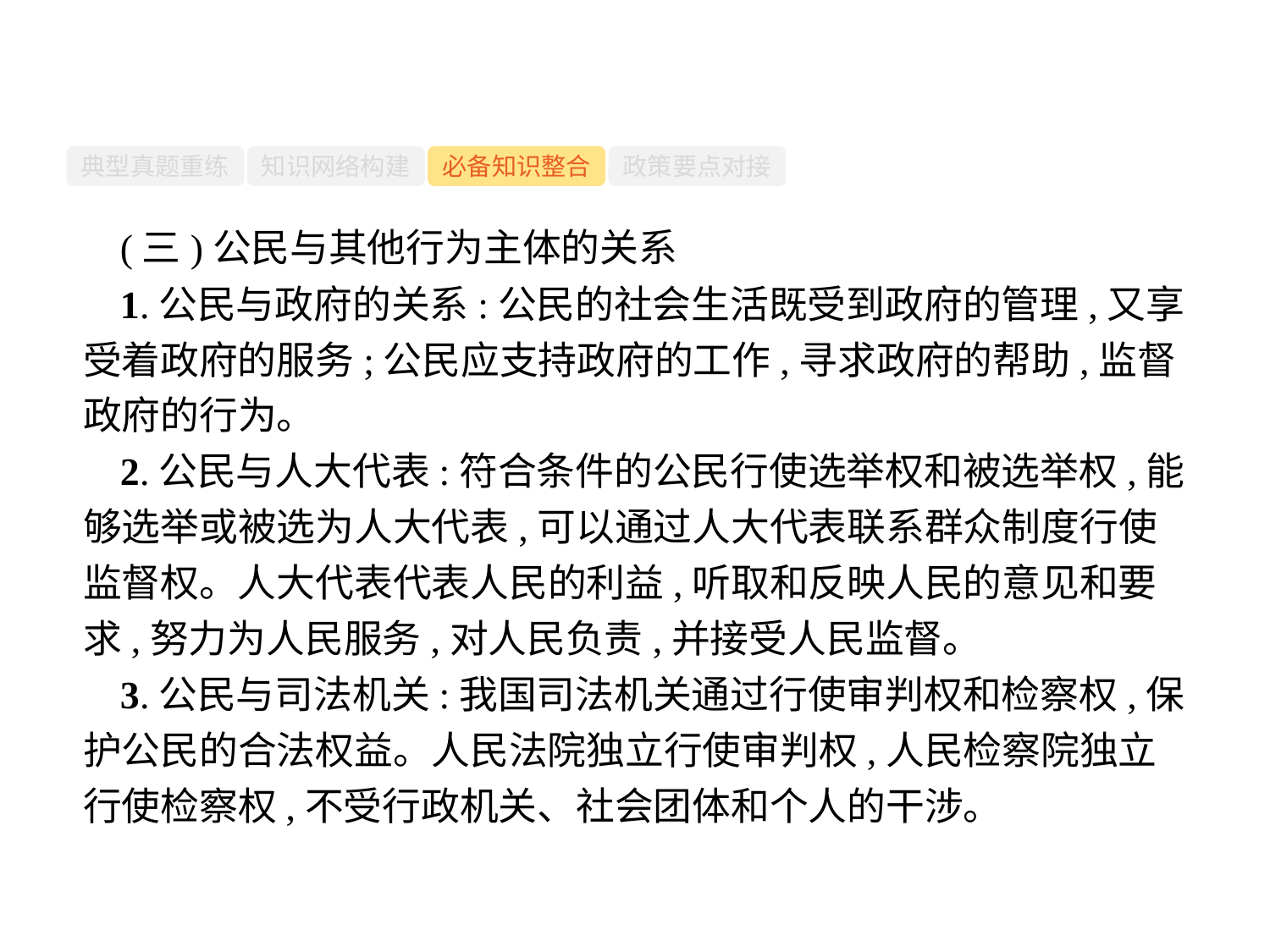

-24-
典型真题重练
知识网络构建
必备知识整合
政策要点对接
(三)公民与其他行为主体的关系
1.公民与政府的关系:公民的社会生活既受到政府的管理,又享受着政府的服务;公民应支持政府的工作,寻求政府的帮助,监督政府的行为。
2.公民与人大代表:符合条件的公民行使选举权和被选举权,能够选举或被选为人大代表,可以通过人大代表联系群众制度行使监督权。人大代表代表人民的利益,听取和反映人民的意见和要求,努力为人民服务,对人民负责,并接受人民监督。
3.公民与司法机关:我国司法机关通过行使审判权和检察权,保护公民的合法权益。人民法院独立行使审判权,人民检察院独立行使检察权,不受行政机关、社会团体和个人的干涉。